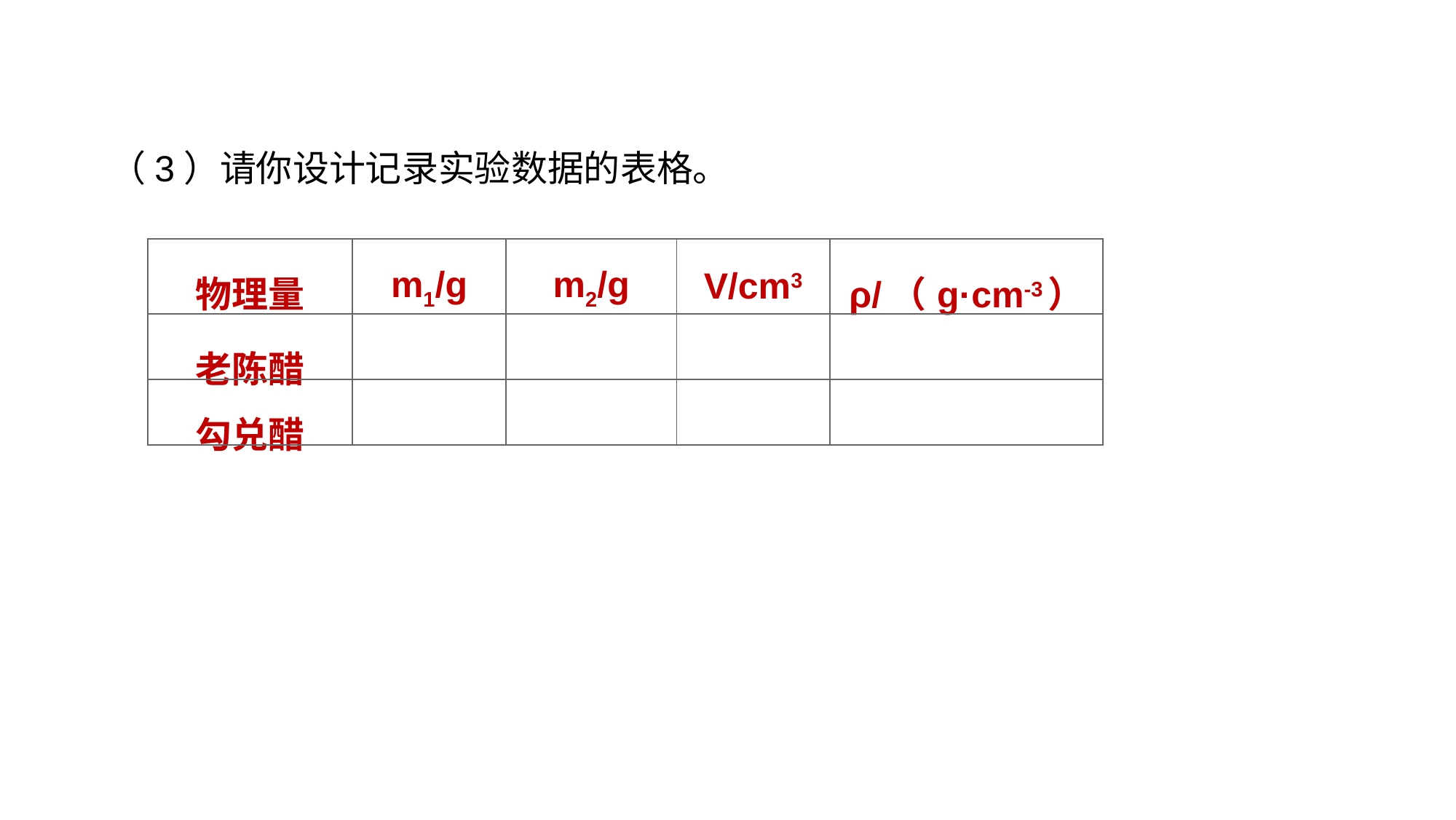

（3）请你设计记录实验数据的表格。
真题回顾 把握考向
| 物理量 | m1/g | m2/g | V/cm3 | ρ/（g·cm-3） |
| --- | --- | --- | --- | --- |
| 老陈醋 |  |  |  |  |
| 勾兑醋 |  |  |  |  |